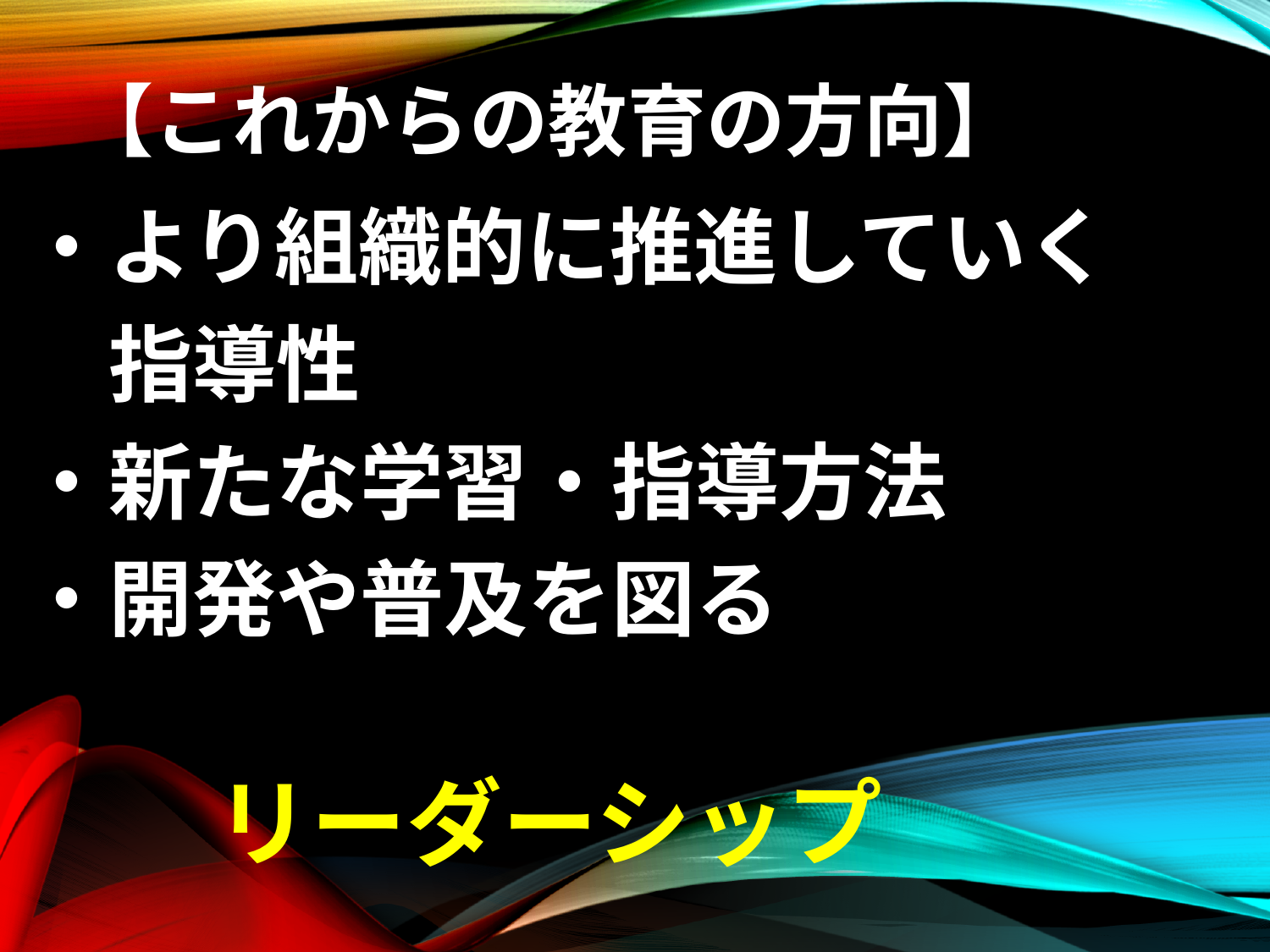

【これからの教育の方向】

・より組織的に推進していく
　指導性
・新たな学習・指導方法
・開発や普及を図る

　　リーダーシップ